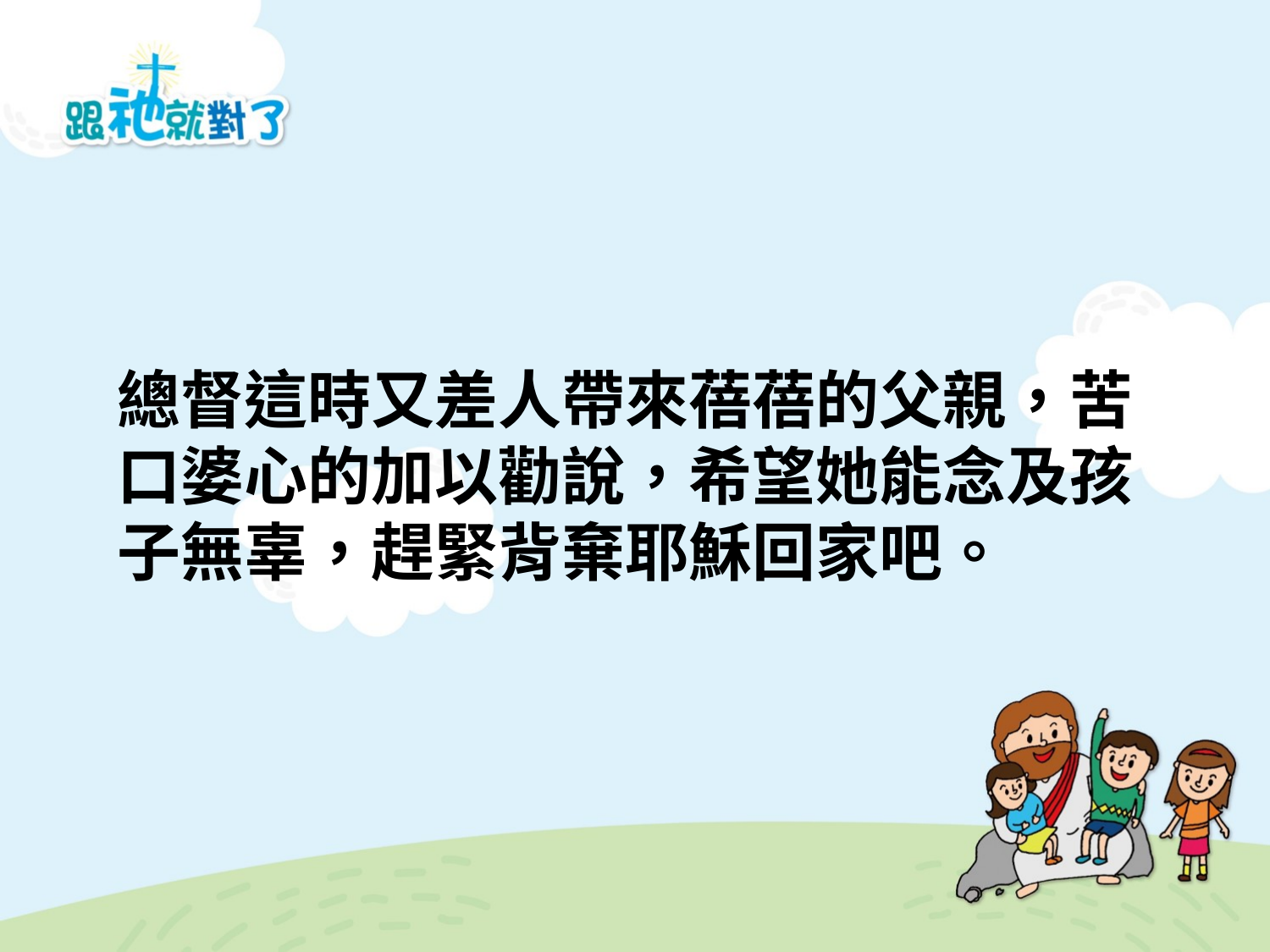

總督這時又差人帶來蓓蓓的父親，苦口婆心的加以勸說，希望她能念及孩子無辜，趕緊背棄耶穌回家吧。